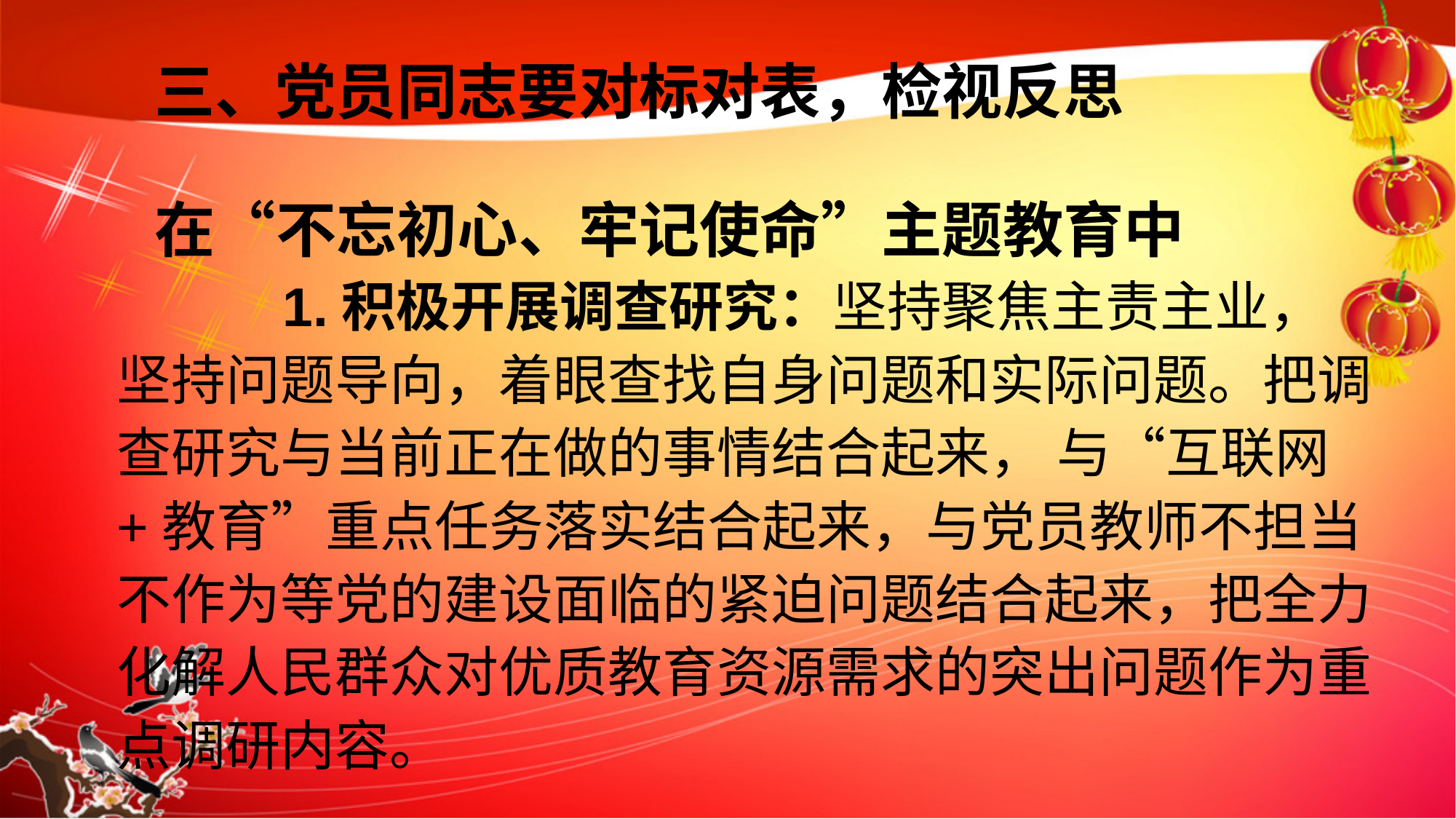

三、党员同志要对标对表，检视反思

  在“不忘初心、牢记使命”主题教育中
           1.积极开展调查研究：坚持聚焦主责主业，坚持问题导向，着眼查找自身问题和实际问题。把调查研究与当前正在做的事情结合起来， 与“互联网+教育”重点任务落实结合起来，与党员教师不担当不作为等党的建设面临的紧迫问题结合起来，把全力化解人民群众对优质教育资源需求的突出问题作为重点调研内容。